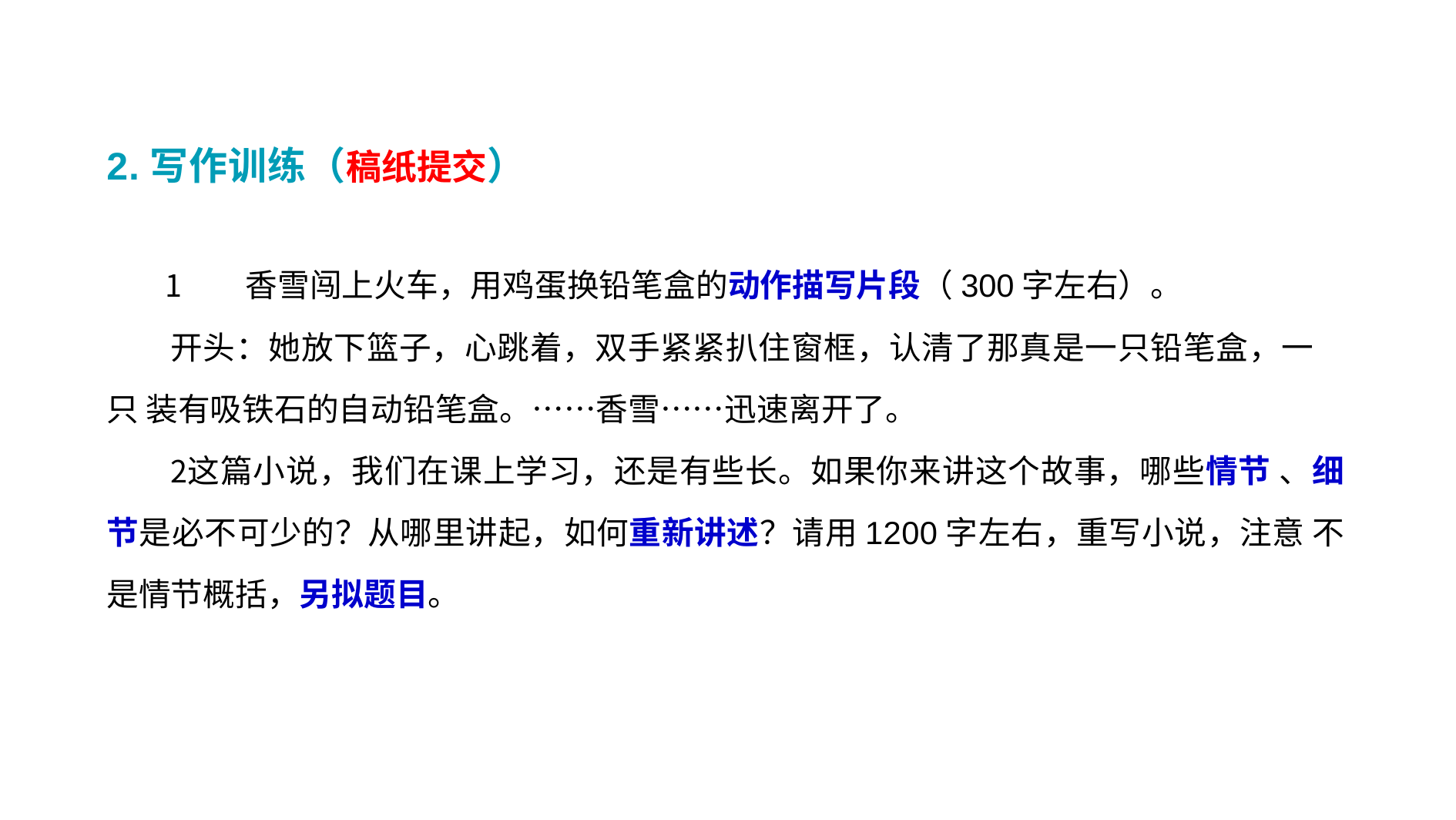

# 2.写作训练（稿纸提交）
香雪闯上火车，用鸡蛋换铅笔盒的动作描写片段（300字左右）。
开头：她放下篮子，心跳着，双手紧紧扒住窗框，认清了那真是一只铅笔盒，一只 装有吸铁石的自动铅笔盒。……香雪……迅速离开了。
这篇小说，我们在课上学习，还是有些长。如果你来讲这个故事，哪些情节 、细节是必不可少的？从哪里讲起，如何重新讲述？请用1200字左右，重写小说，注意 不是情节概括，另拟题目。